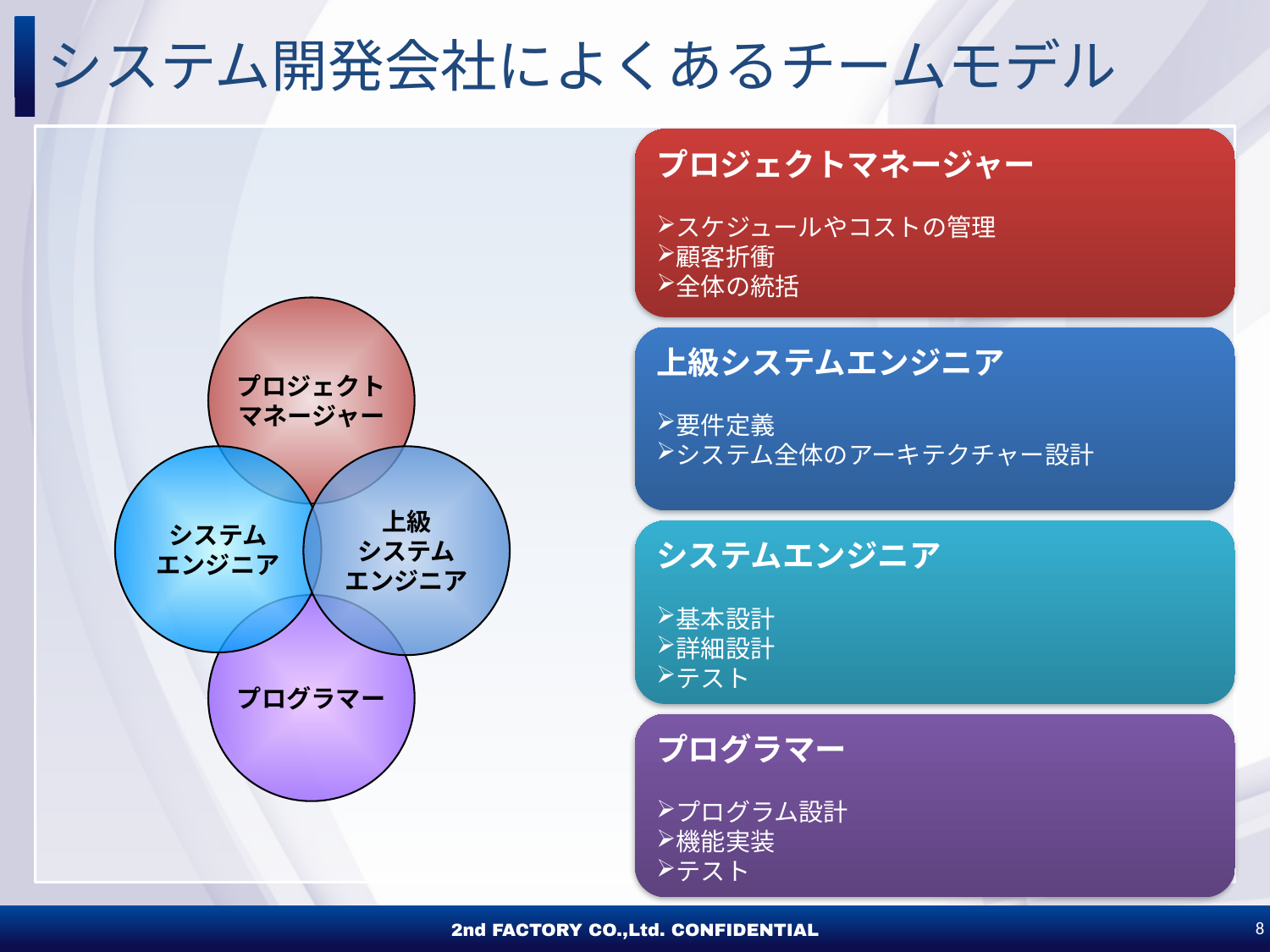

# システム開発会社によくあるチームモデル
プロジェクトマネージャー

スケジュールやコストの管理
顧客折衝
全体の統括
プロジェクト
マネージャー
上級システムエンジニア

要件定義
システム全体のアーキテクチャー設計

システム
エンジニア
上級
システム
エンジニア
システムエンジニア

基本設計
詳細設計
テスト

プログラマー
プログラマー

プログラム設計
機能実装
テスト